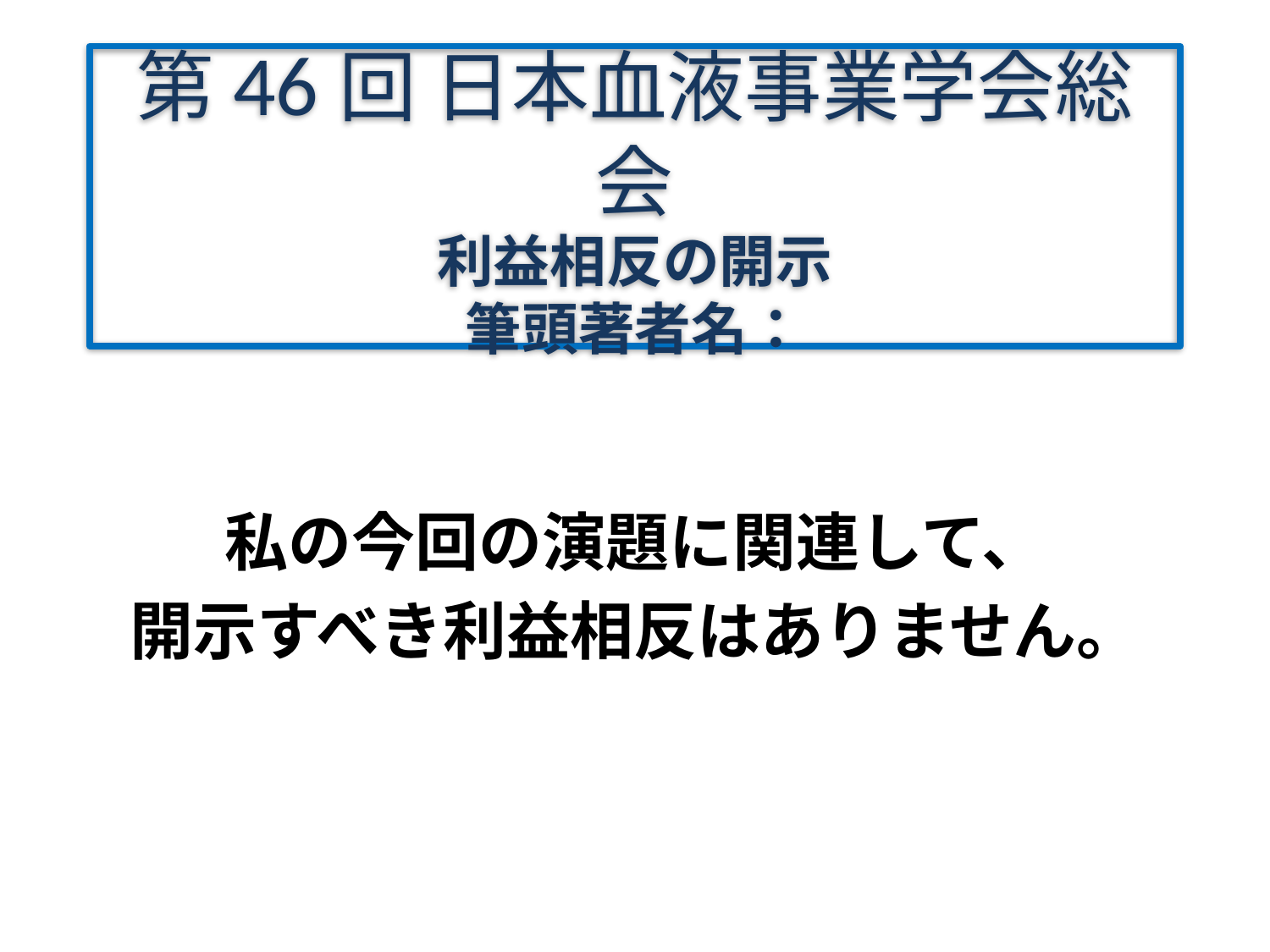

第46回 日本血液事業学会総会
利益相反の開示
筆頭著者名：
私の今回の演題に関連して、
開示すべき利益相反はありません。